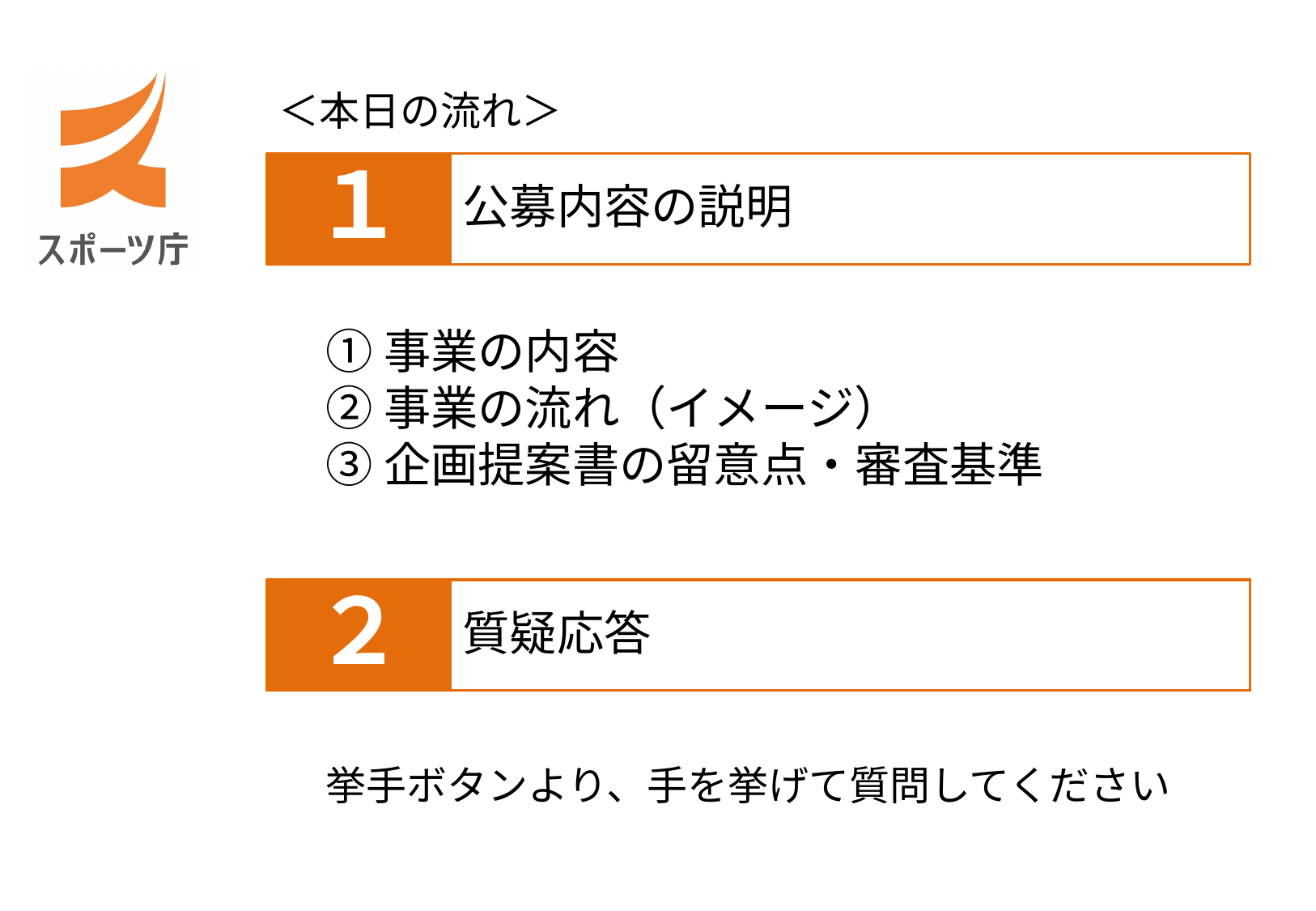

＜本日の流れ＞
１
# 公募内容の説明
①事業の内容
②事業の流れ（イメージ）
③企画提案書の留意点・審査基準
２
質疑応答
挙手ボタンより、手を挙げて質問してください